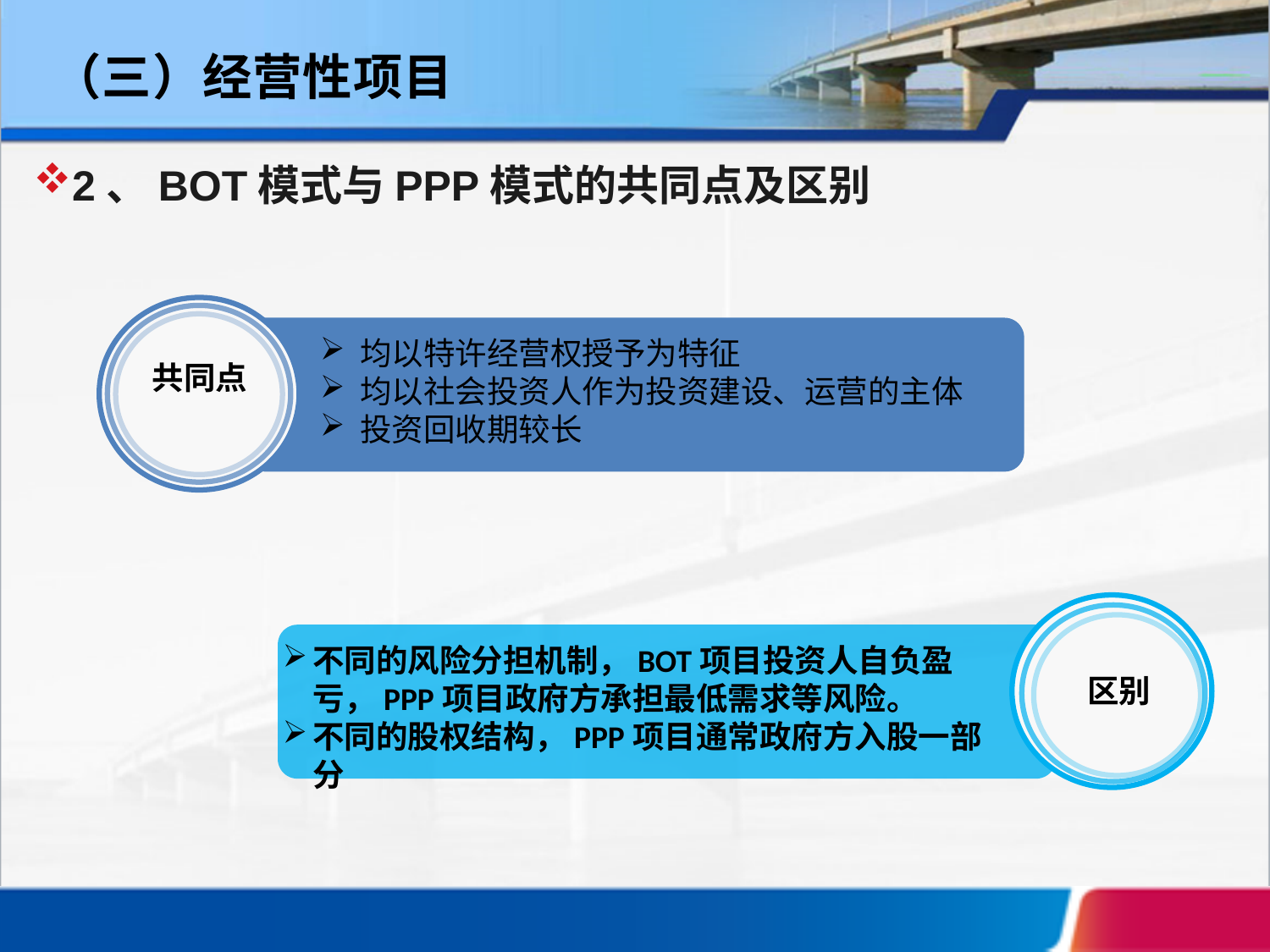

（三）经营性项目
2、BOT模式与PPP模式的共同点及区别

均以特许经营权授予为特征
均以社会投资人作为投资建设、运营的主体
投资回收期较长
共同点

不同的风险分担机制，BOT项目投资人自负盈亏，PPP项目政府方承担最低需求等风险。
不同的股权结构，PPP项目通常政府方入股一部分
区别